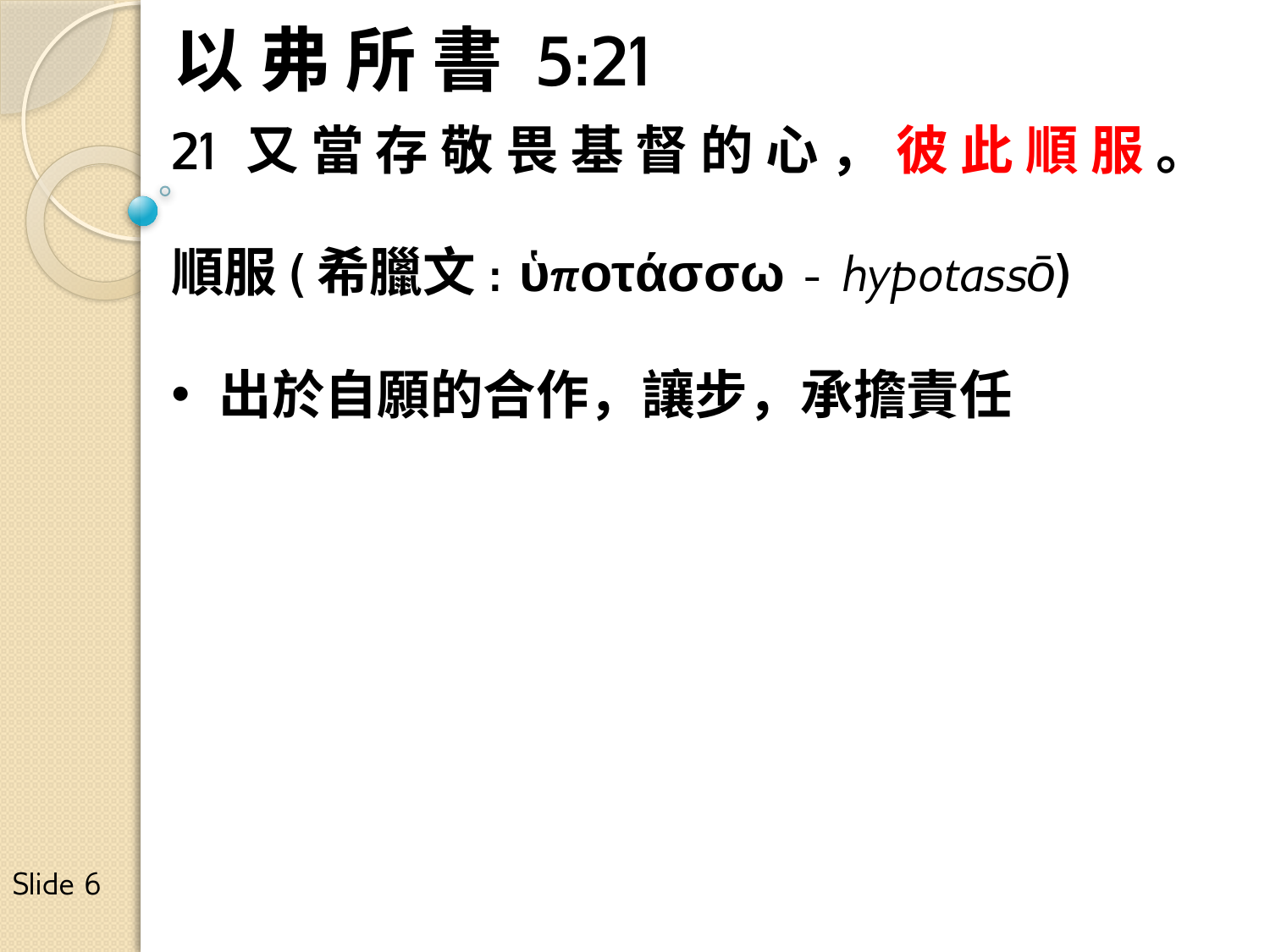

以 弗 所 書 5:21
21 又 當 存 敬 畏 基 督 的 心 ， 彼 此 順 服 。

順服(希臘文: ὑποτάσσω - hypotassō)

出於自願的合作，讓步，承擔責任
Slide 6